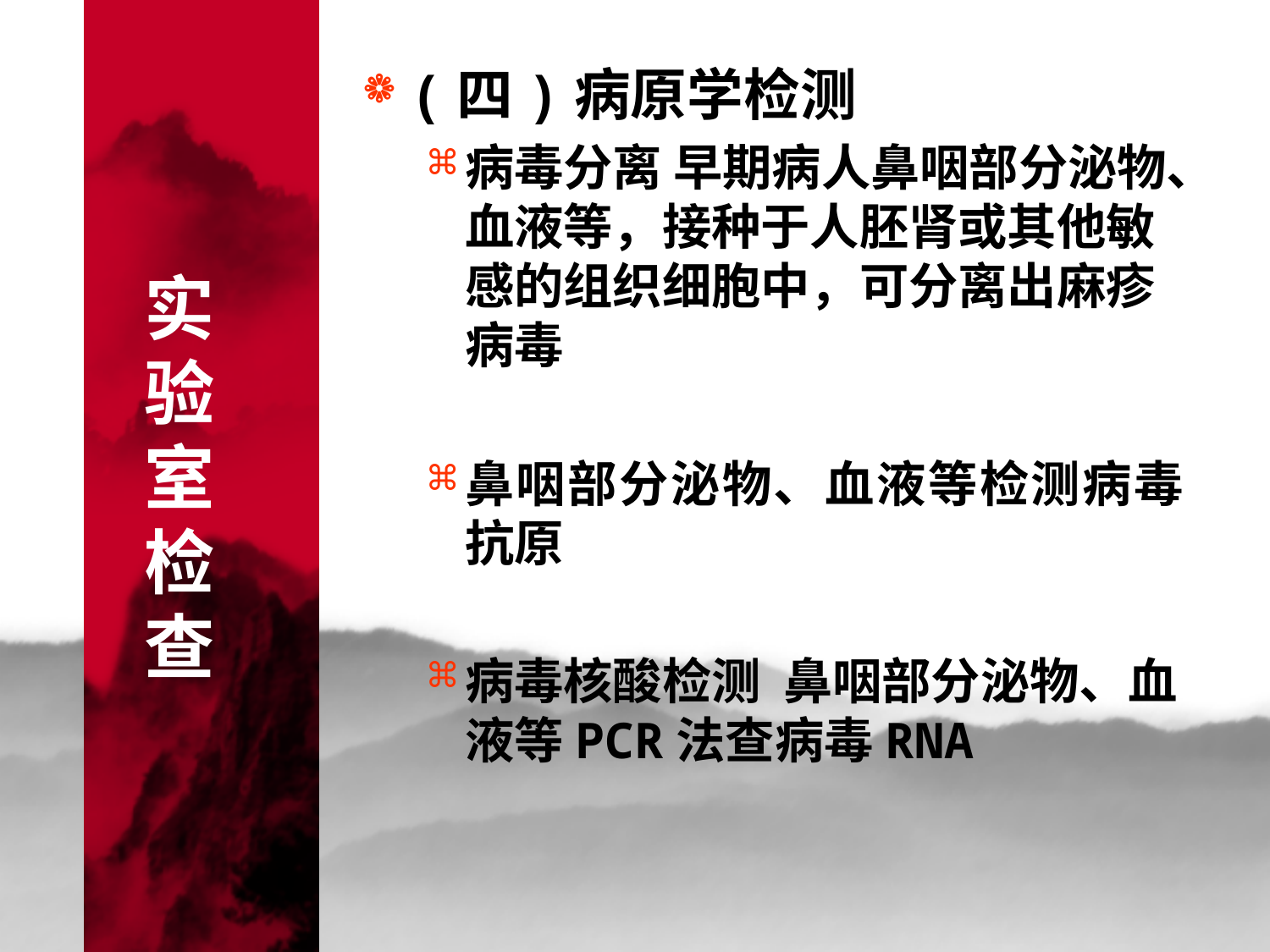

# 实 验 室 检 查
(四)病原学检测
病毒分离 早期病人鼻咽部分泌物、血液等，接种于人胚肾或其他敏感的组织细胞中，可分离出麻疹病毒

鼻咽部分泌物、血液等检测病毒抗原

病毒核酸检测  鼻咽部分泌物、血液等PCR法查病毒RNA